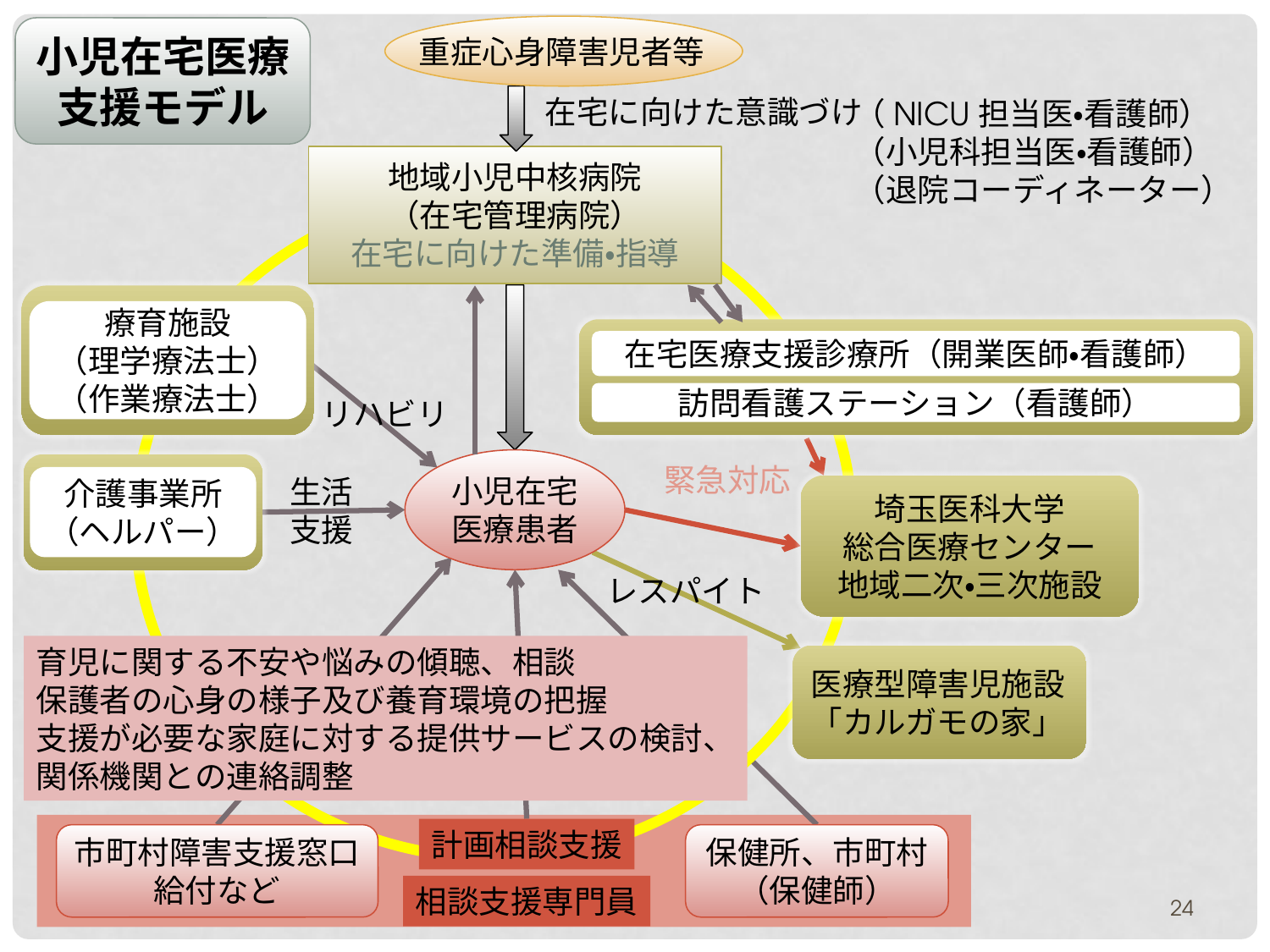

小児在宅医療
支援モデル
重症心身障害児者等

在宅に向けた意識づけ
（NICU担当医・看護師）
（小児科担当医・看護師）
（退院コーディネーター）
地域小児中核病院
（在宅管理病院）
在宅に向けた準備・指導

療育施設
（理学療法士）
（作業療法士）

在宅医療支援診療所（開業医師・看護師）
訪問看護ステーション（看護師）
リハビリ

小児在宅
医療患者
緊急対応

介護事業所
（ヘルパー）
生活
支援
埼玉医科大学
総合医療センター
地域二次・三次施設
レスパイト
育児に関する不安や悩みの傾聴、相談
保護者の心身の様子及び養育環境の把握
支援が必要な家庭に対する提供サービスの検討、
関係機関との連絡調整
医療型障害児施設
「カルガモの家」

計画相談支援
市町村障害支援窓口給付など
保健所、市町村（保健師）
相談支援専門員
24